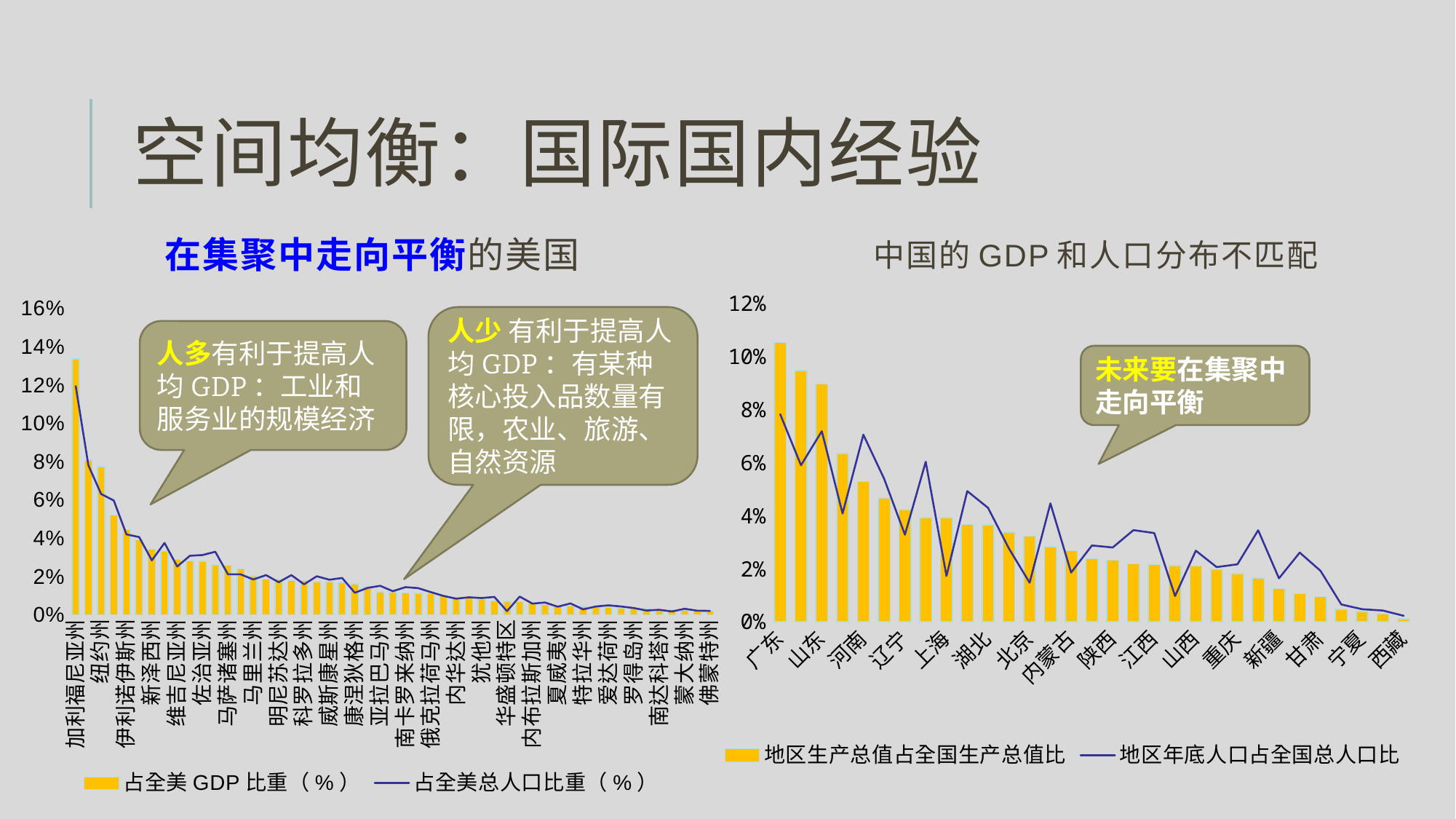

空间均衡：国际国内经验
中国的GDP和人口分布不匹配
# 在集聚中走向平衡的美国

### Chart

| Category | 地区生产总值占全国生产总值比 | 地区年底人口占全国总人口比 |
|---|---|---|
| 广东 | 0.105282927162216 | 0.0782601282351463 |
| 江苏 | 0.0947860410392146 | 0.0590196476146485 |
| 山东 | 0.0896250724100904 | 0.0718749035353771 |
| 浙江 | 0.0634316853627726 | 0.0408372729315581 |
| 河南 | 0.0528378520333939 | 0.0705472239371093 |
| 河北 | 0.0466643033544671 | 0.0539132330441822 |
| 辽宁 | 0.0422322578203527 | 0.0328234903607317 |
| 四川 | 0.0393222628333721 | 0.0603389229427899 |
| 上海 | 0.039277644694964 | 0.017271595203333 |
| 湖南 | 0.036696611234083 | 0.0492834338539489 |
| 湖北 | 0.0365356427193644 | 0.042946293044105 |
| 福建 | 0.0337201466614226 | 0.0276822567063009 |
| 北京 | 0.0322934187628058 | 0.0147154395581801 |
| 安徽 | 0.0282795023883174 | 0.0446440816624433 |
| 内蒙古 | 0.0267068159743644 | 0.01853750517941 |
| 黑龙江 | 0.0237244938409694 | 0.0287462083421776 |
| 陕西 | 0.0231636324006304 | 0.0280072643356652 |
| 广西 | 0.0218968662484811 | 0.0345344364900903 |
| 江西 | 0.0216255193236696 | 0.0334396124233036 |
| 天津 | 0.0211065760523377 | 0.00970773408199331 |
| 山西 | 0.0210525766643155 | 0.0267953064574109 |
| 吉林 | 0.0198323735437869 | 0.0206053532970771 |
| 重庆 | 0.0181345961746147 | 0.0216436929553834 |
| 云南 | 0.0165297160577179 | 0.0344891250113887 |
| 新疆 | 0.0124415276436024 | 0.0163668557534406 |
| 贵州 | 0.0105302467618729 | 0.026070770735805 |
| 甘肃 | 0.00942872788951011 | 0.0191894780080663 |
| 海南 | 0.00472380239711063 | 0.00650636368880447 |
| 宁夏 | 0.00386610449032598 | 0.00472799281861008 |
| 青海 | 0.00308993193079686 | 0.00422180980398094 |
| 西藏 | 0.0011611241290568 | 0.00225256798753844 |

### Chart

| Category | 占全美GDP比重（%） | 占全美总人口比重（%） |
|---|---|---|
| 加利福尼亚州 | 0.1337 | 0.1195 |
| 德克萨斯州 | 0.0809 | 0.0781 |
| 纽约州 | 0.0773 | 0.0631 |
| 佛罗里达州 | 0.0521 | 0.0597 |
| 伊利诺伊斯州 | 0.0445 | 0.042 |
| 宾夕法尼亚州 | 0.0392 | 0.0406 |
| 新泽西州 | 0.0341 | 0.0284 |
| 俄亥俄州 | 0.0333 | 0.0375 |
| 维吉尼亚州 | 0.0289 | 0.0252 |
| 北卡罗来纳州 | 0.0281 | 0.0308 |
| 佐治亚州 | 0.0279 | 0.0312 |
| 密歇根州 | 0.026 | 0.0329 |
| 马萨诸塞州 | 0.0258 | 0.0211 |
| 华盛顿州 | 0.0239 | 0.0211 |
| 马里兰州 | 0.0203 | 0.0184 |
| 印第安纳州 | 0.0186 | 0.0207 |
| 明尼苏达州 | 0.0184 | 0.017 |
| 亚利桑那州 | 0.0181 | 0.0207 |
| 科罗拉多州 | 0.0179 | 0.0159 |
| 田纳西州 | 0.0173 | 0.0201 |
| 威斯康星州 | 0.0173 | 0.0183 |
| 密苏里州 | 0.0169 | 0.0192 |
| 康涅狄格州 | 0.0161 | 0.0115 |
| 路易斯安那州 | 0.0147 | 0.014 |
| 亚拉巴马州 | 0.012 | 0.0151 |
| 俄勒冈州 | 0.0117 | 0.0123 |
| 南卡罗来纳州 | 0.0113 | 0.0144 |
| 肯塔基州 | 0.0111 | 0.0139 |
| 俄克拉荷马州 | 0.0109 | 0.0118 |
| 艾奥瓦州 | 0.0101 | 0.0098 |
| 内华达州 | 0.0089 | 0.0084 |
| 堪萨斯州 | 0.0088 | 0.0091 |
| 犹他州 | 0.008 | 0.0087 |
| 阿肯色州 | 0.0072 | 0.0093 |
| 华盛顿特区 | 0.007 | 0.0019 |
| 密西西比州 | 0.0068 | 0.0095 |
| 内布拉斯加州 | 0.0061 | 0.0058 |
| 新墨西哥州 | 0.0053 | 0.0064 |
| 夏威夷州 | 0.0047 | 0.0042 |
| 西弗吉尼亚州 | 0.0045 | 0.0059 |
| 特拉华州 | 0.0043 | 0.0028 |
| 新罕布什尔州 | 0.0042 | 0.0043 |
| 爱达荷州 | 0.0038 | 0.0049 |
| 缅因州 | 0.0036 | 0.0043 |
| 罗得岛州 | 0.0034 | 0.0035 |
| 阿拉斯加州 | 0.0032 | 0.0022 |
| 南达科塔州 | 0.0027 | 0.0026 |
| 怀俄明州 | 0.0027 | 0.0017 |
| 蒙大纳州 | 0.0025 | 0.0031 |
| 北达科他州 | 0.0023 | 0.0021 |
| 佛蒙特州 | 0.0018 | 0.002 |
人少 有利于提高人均GDP：有某种核心投入品数量有限，农业、旅游、自然资源
人多有利于提高人均GDP：工业和服务业的规模经济
未来要在集聚中走向平衡